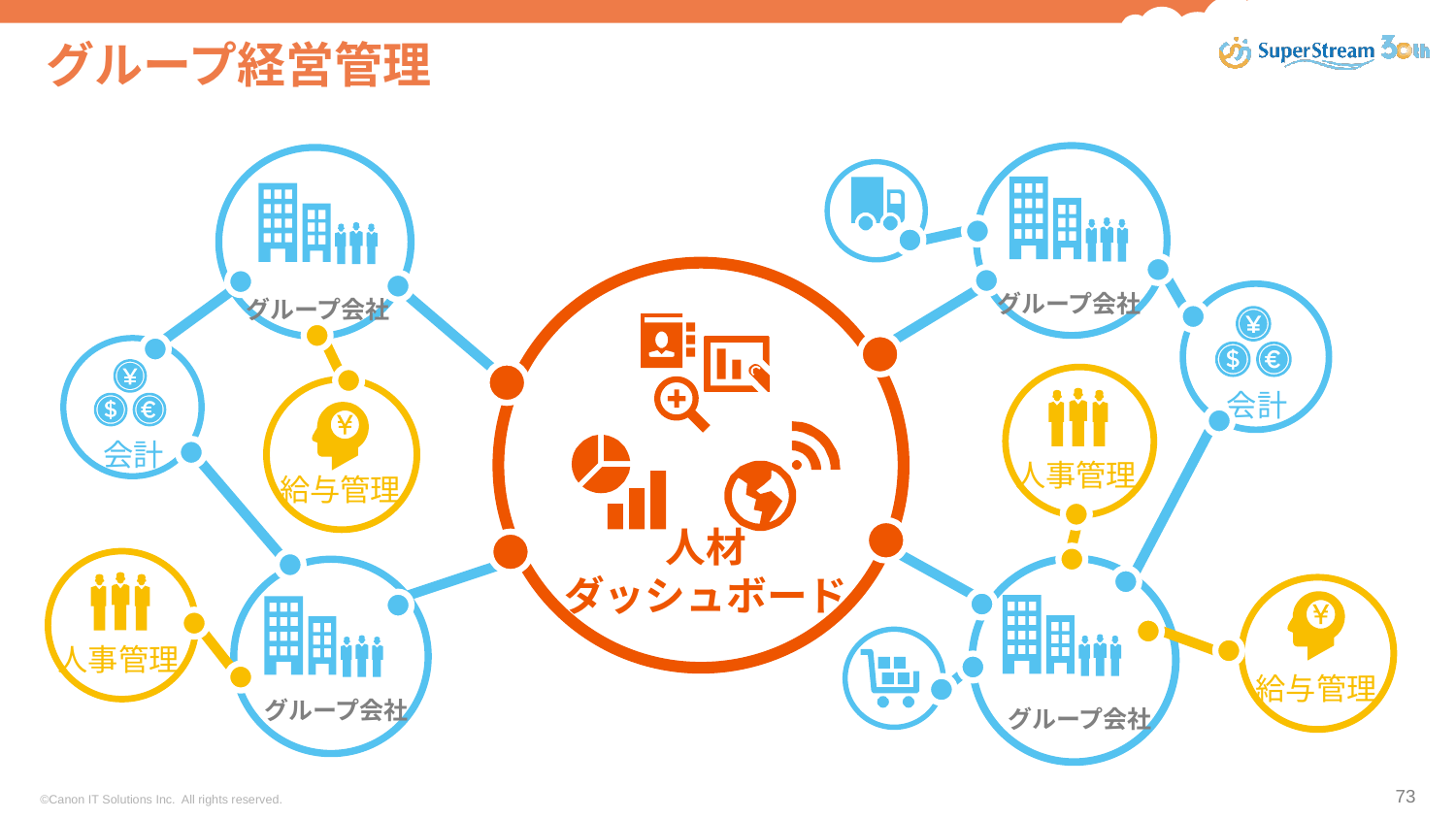

# グループ経営管理

グループ会社
グループ会社

会計

会計

人事管理

給与管理

人材
ダッシュボード

人事管理

給与管理

グループ会社

グループ会社
©Canon IT Solutions Inc.  All rights reserved.
73